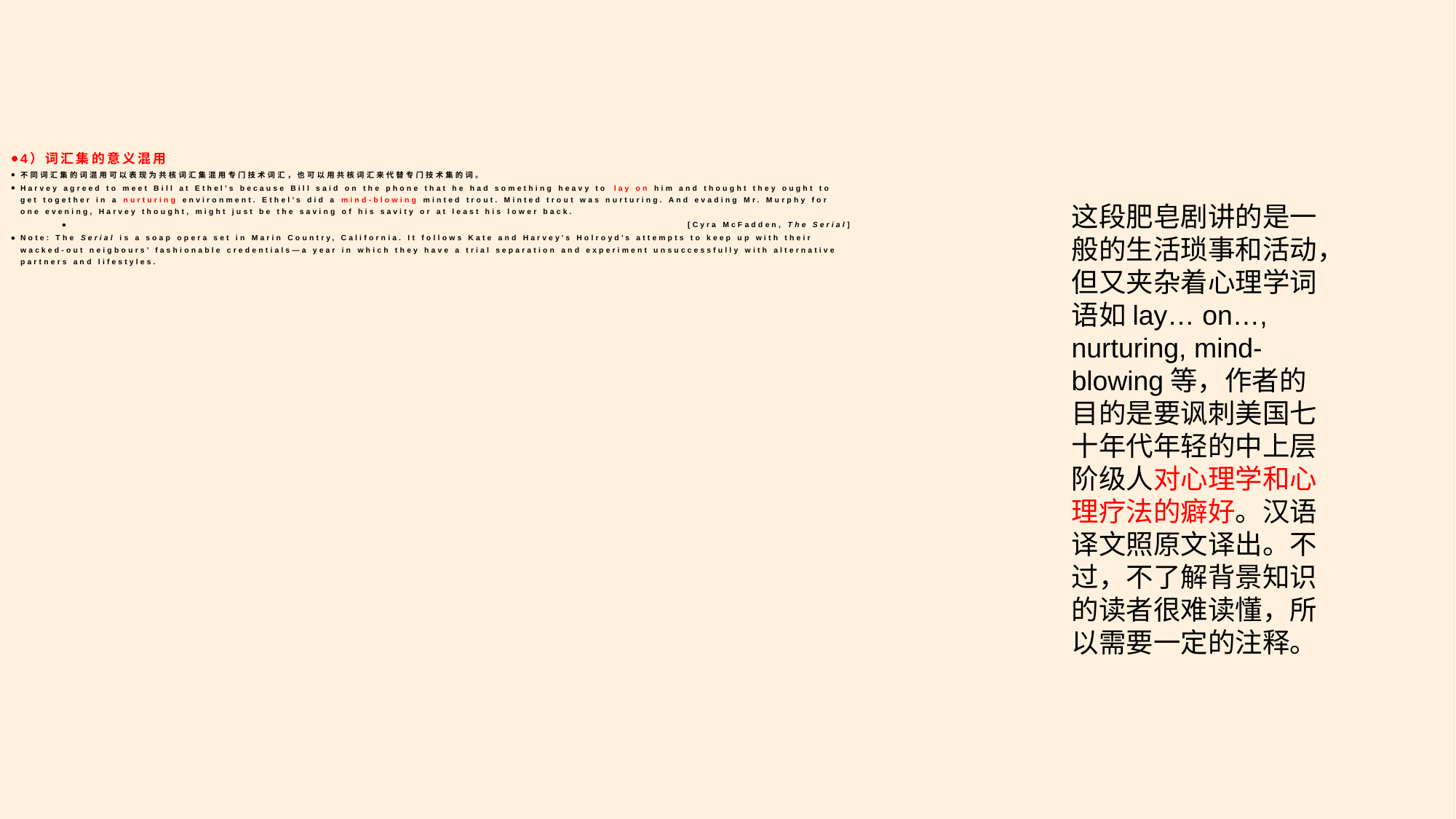

4）词汇集的意义混用
不同词汇集的词混用可以表现为共核词汇集混用专门技术词汇，也可以用共核词汇来代替专门技术集的词。
Harvey agreed to meet Bill at Ethel’s because Bill said on the phone that he had something heavy to lay on him and thought they ought to get together in a nurturing environment. Ethel’s did a mind-blowing minted trout. Minted trout was nurturing. And evading Mr. Murphy for one evening, Harvey thought, might just be the saving of his savity or at least his lower back.
[Cyra McFadden, The Serial]
Note: The Serial is a soap opera set in Marin Country, California. It follows Kate and Harvey's Holroyd’s attempts to keep up with their wacked-out neigbours’ fashionable credentials—a year in which they have a trial separation and experiment unsuccessfully with alternative partners and lifestyles.
这段肥皂剧讲的是一般的生活琐事和活动，但又夹杂着心理学词语如lay… on…, nurturing, mind-blowing等，作者的目的是要讽刺美国七十年代年轻的中上层阶级人对心理学和心理疗法的癖好。汉语译文照原文译出。不过，不了解背景知识的读者很难读懂，所以需要一定的注释。